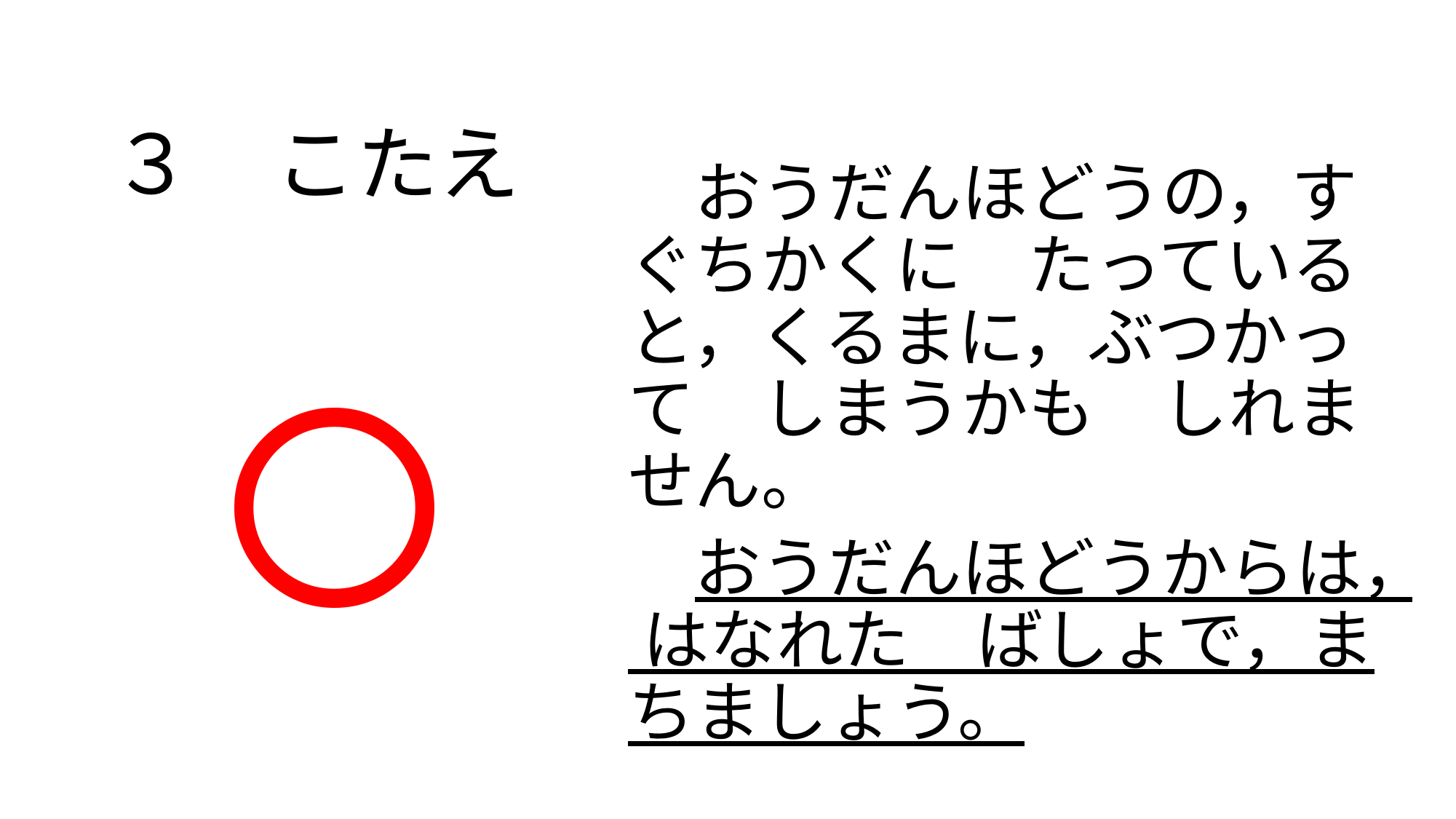

# ３　こたえ
　おうだんほどうの，すぐちかくに　たっていると，くるまに，ぶつかって　しまうかも　しれません。
　おうだんほどうからは， はなれた　ばしょで，まちましょう。
○